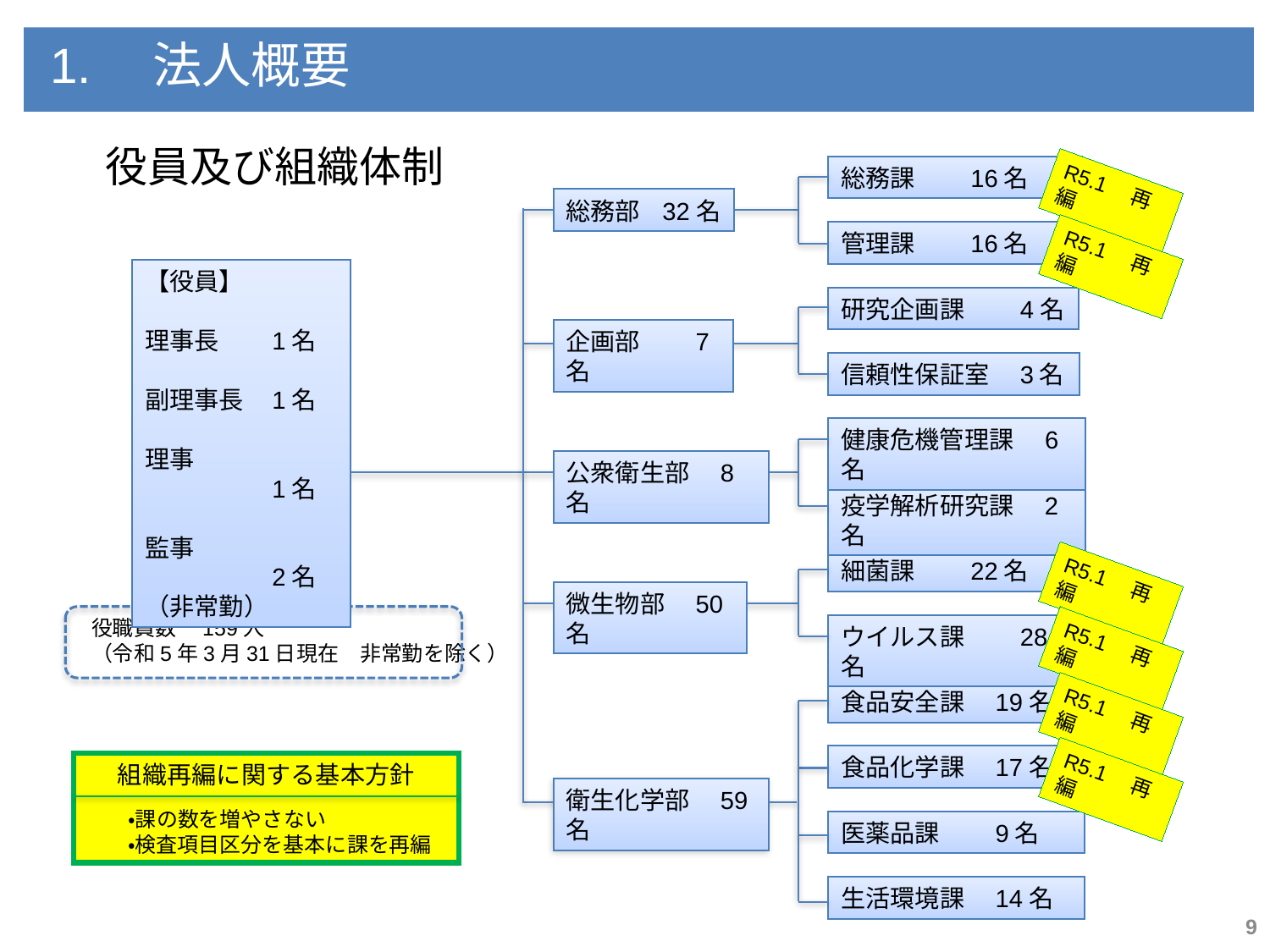

1.　法人概要
役員及び組織体制
総務課　　16名
R5.1　再編
総務部   32名
管理課　　16名
R5.1　再編
【役員】

理事長	1名

副理事長	1名

理事		1名

監事		2名
（非常勤）
研究企画課　　4名
企画部　　7名
信頼性保証室　3名
健康危機管理課　6名
公衆衛生部　8名
疫学解析研究課　2名
細菌課　　22名
R5.1　再編
微生物部　50名

役職員数　159人
（令和5年3月31日現在　非常勤を除く）
ウイルス課　　28名
R5.1　再編
食品安全課　19名
R5.1　再編
食品化学課　17名
組織再編に関する基本方針

　　・課の数を増やさない
　　・検査項目区分を基本に課を再編
R5.1　再編
衛生化学部　59名
医薬品課　　9名
生活環境課　14名
9